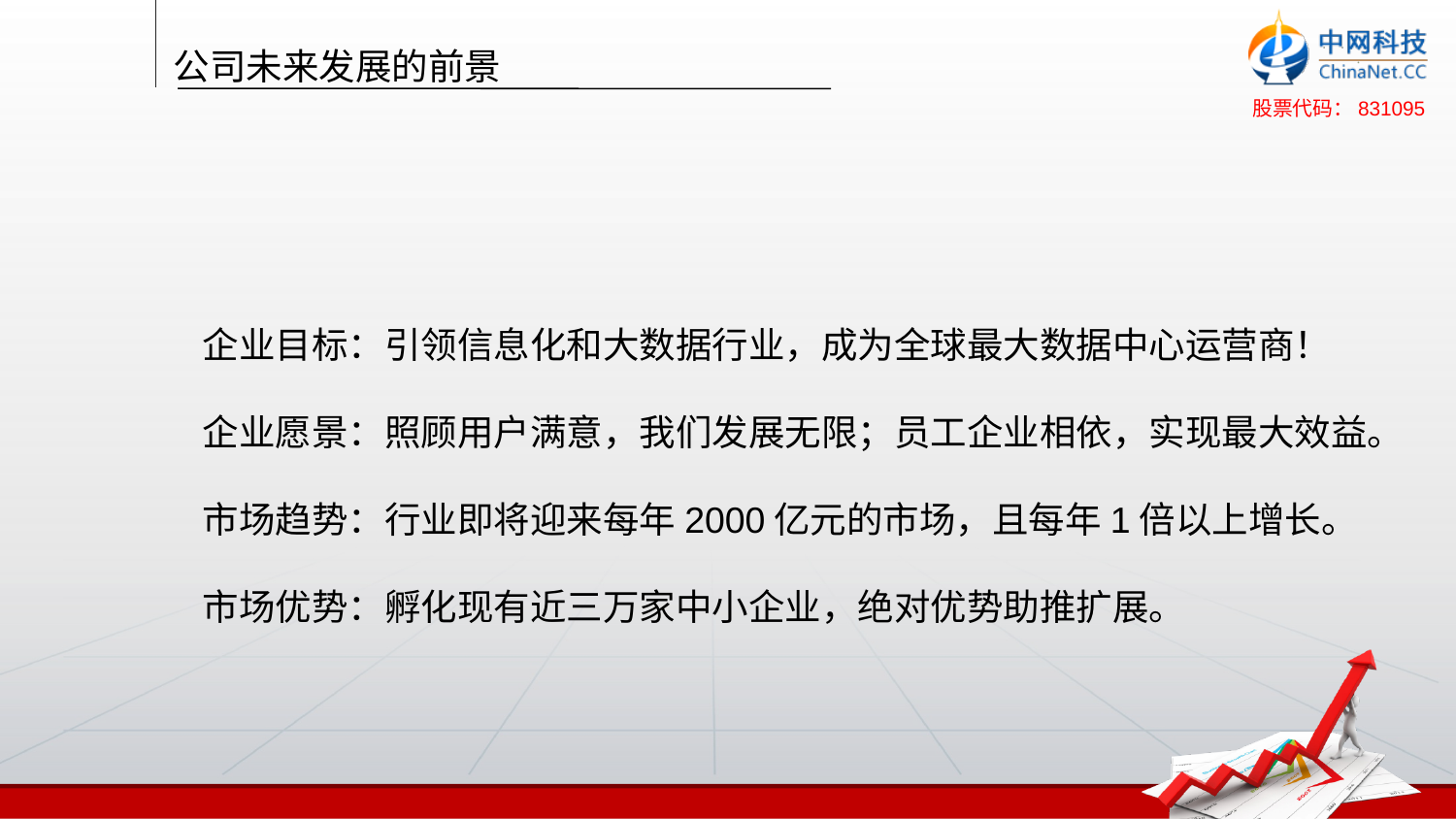

公司未来发展的前景

企业目标：引领信息化和大数据行业，成为全球最大数据中心运营商！
企业愿景：照顾用户满意，我们发展无限；员工企业相依，实现最大效益。
市场趋势：行业即将迎来每年2000亿元的市场，且每年1倍以上增长。
市场优势：孵化现有近三万家中小企业，绝对优势助推扩展。